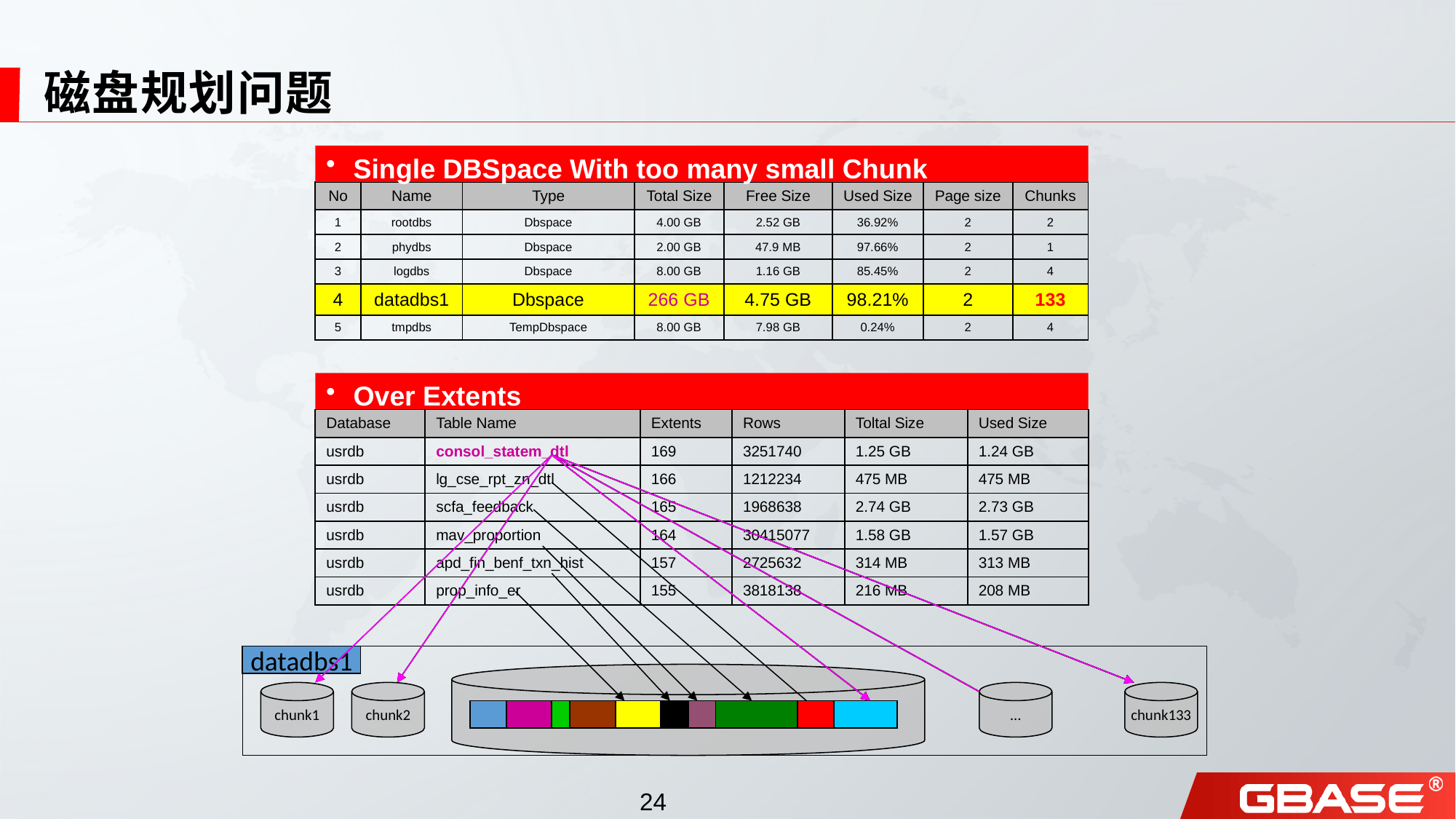

# 磁盘规划问题
Single DBSpace With too many small Chunk
| No | Name | Type | Total Size | Free Size | Used Size | Page size | Chunks |
| --- | --- | --- | --- | --- | --- | --- | --- |
| 1 | rootdbs | Dbspace | 4.00 GB | 2.52 GB | 36.92% | 2 | 2 |
| 2 | phydbs | Dbspace | 2.00 GB | 47.9 MB | 97.66% | 2 | 1 |
| 3 | logdbs | Dbspace | 8.00 GB | 1.16 GB | 85.45% | 2 | 4 |
| 4 | datadbs1 | Dbspace | 266 GB | 4.75 GB | 98.21% | 2 | 133 |
| 5 | tmpdbs | TempDbspace | 8.00 GB | 7.98 GB | 0.24% | 2 | 4 |
Over Extents
| Database | Table Name | Extents | Rows | Toltal Size | Used Size |
| --- | --- | --- | --- | --- | --- |
| usrdb | consol\_statem\_dtl | 169 | 3251740 | 1.25 GB | 1.24 GB |
| usrdb | lg\_cse\_rpt\_zn\_dtl | 166 | 1212234 | 475 MB | 475 MB |
| usrdb | scfa\_feedback | 165 | 1968638 | 2.74 GB | 2.73 GB |
| usrdb | mav\_proportion | 164 | 30415077 | 1.58 GB | 1.57 GB |
| usrdb | apd\_fin\_benf\_txn\_hist | 157 | 2725632 | 314 MB | 313 MB |
| usrdb | prop\_info\_er | 155 | 3818138 | 216 MB | 208 MB |

datadbs1

chunk1
chunk2
…
chunk133